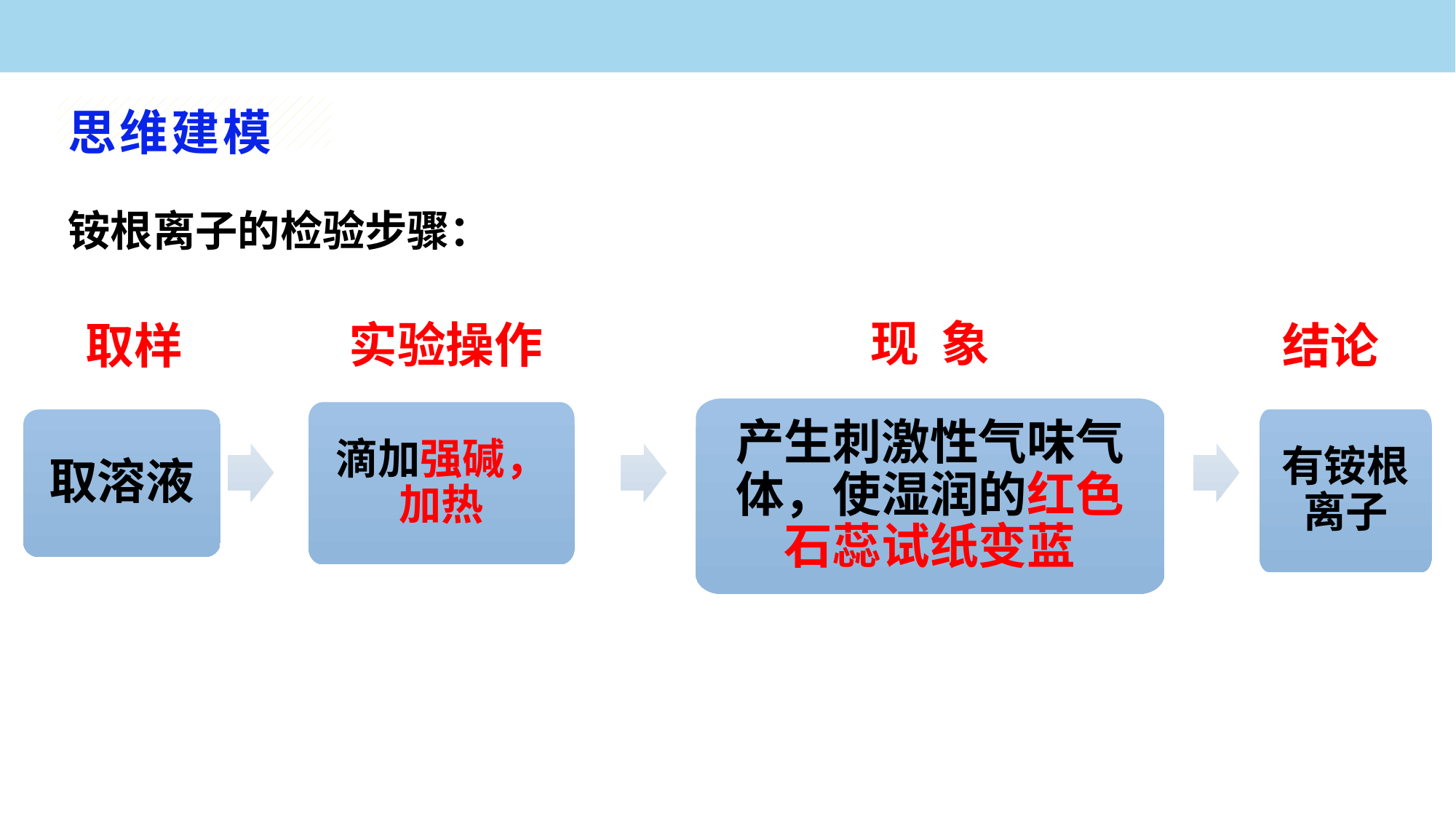

思维建模
铵根离子的检验步骤：
现  象
实验操作
取样
结论
产生刺激性气味气体，使湿润的红色石蕊试纸变蓝
滴加强碱，加热
取溶液
有铵根离子